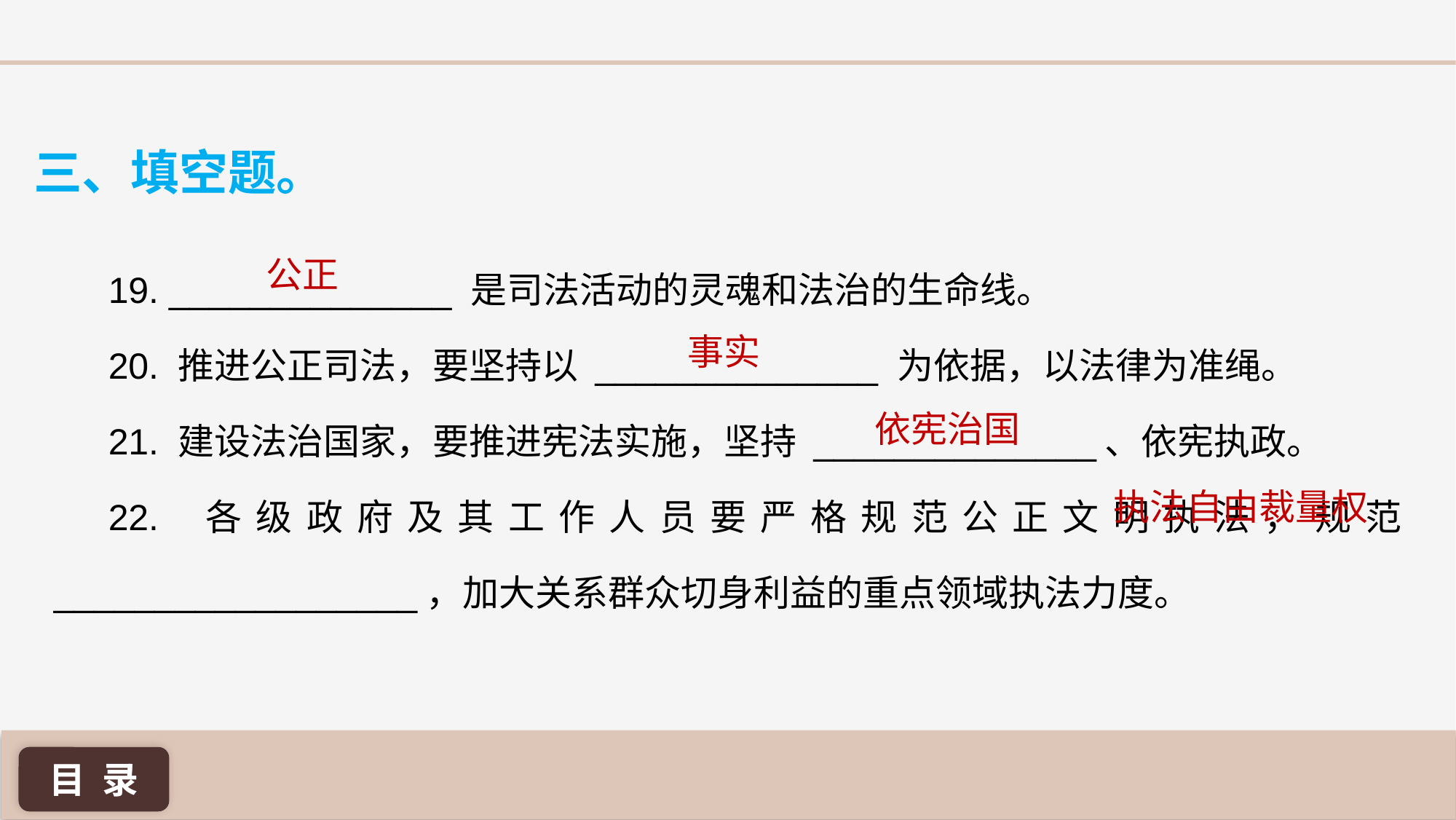

三、填空题。
19. ______________ 是司法活动的灵魂和法治的生命线。
20. 推进公正司法，要坚持以 ______________ 为依据，以法律为准绳。
21. 建设法治国家，要推进宪法实施，坚持 ______________、依宪执政。
22. 各级政府及其工作人员要严格规范公正文明执法，规范 __________________，加大关系群众切身利益的重点领域执法力度。
公正
事实
依宪治国
执法自由裁量权